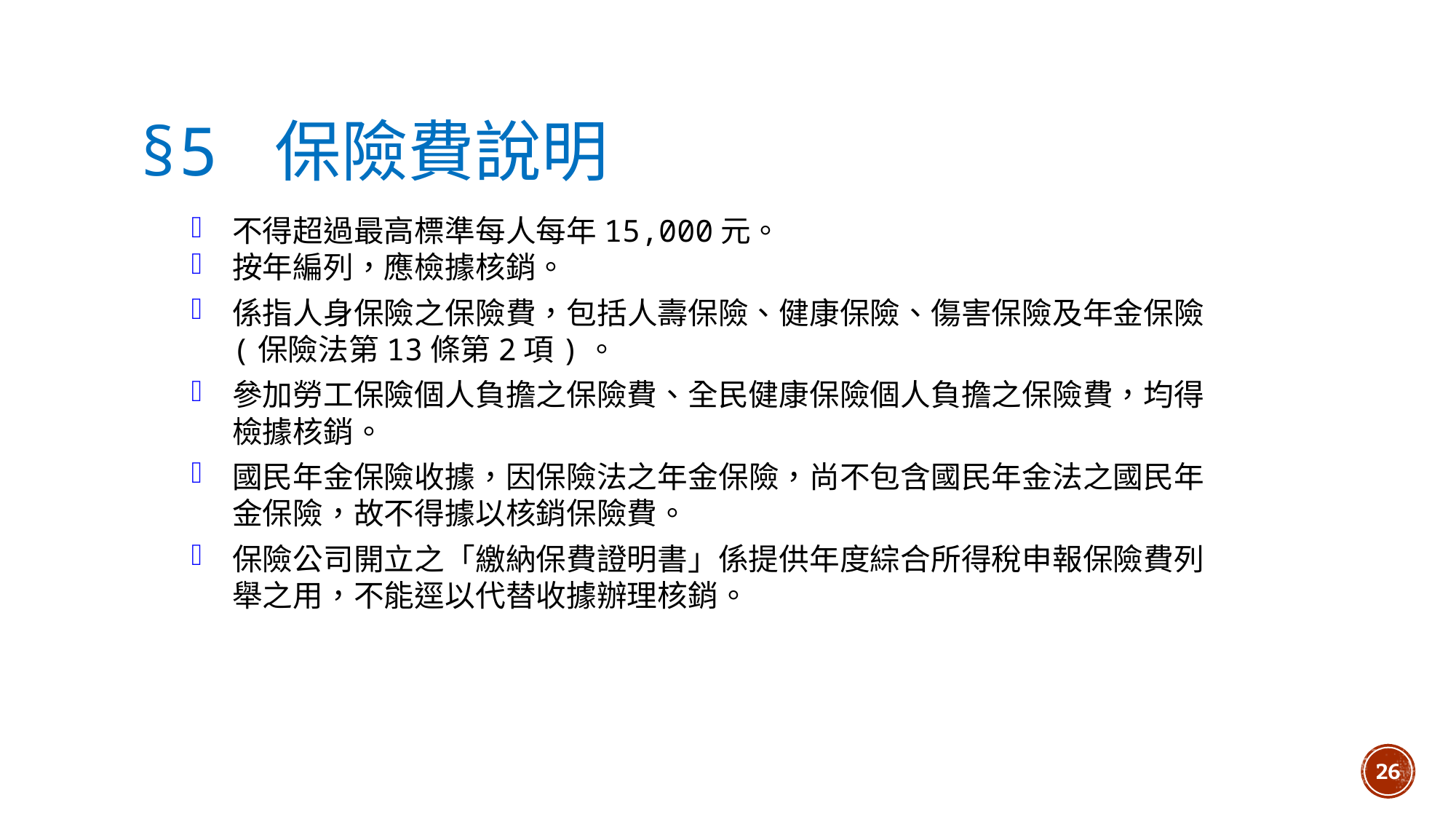

# §5 保險費說明
不得超過最高標準每人每年15,000元。
按年編列，應檢據核銷。
係指人身保險之保險費，包括人壽保險、健康保險、傷害保險及年金保險(保險法第13條第2項)。
參加勞工保險個人負擔之保險費、全民健康保險個人負擔之保險費，均得檢據核銷。
國民年金保險收據，因保險法之年金保險，尚不包含國民年金法之國民年金保險，故不得據以核銷保險費。
保險公司開立之「繳納保費證明書」係提供年度綜合所得稅申報保險費列舉之用，不能逕以代替收據辦理核銷。
26